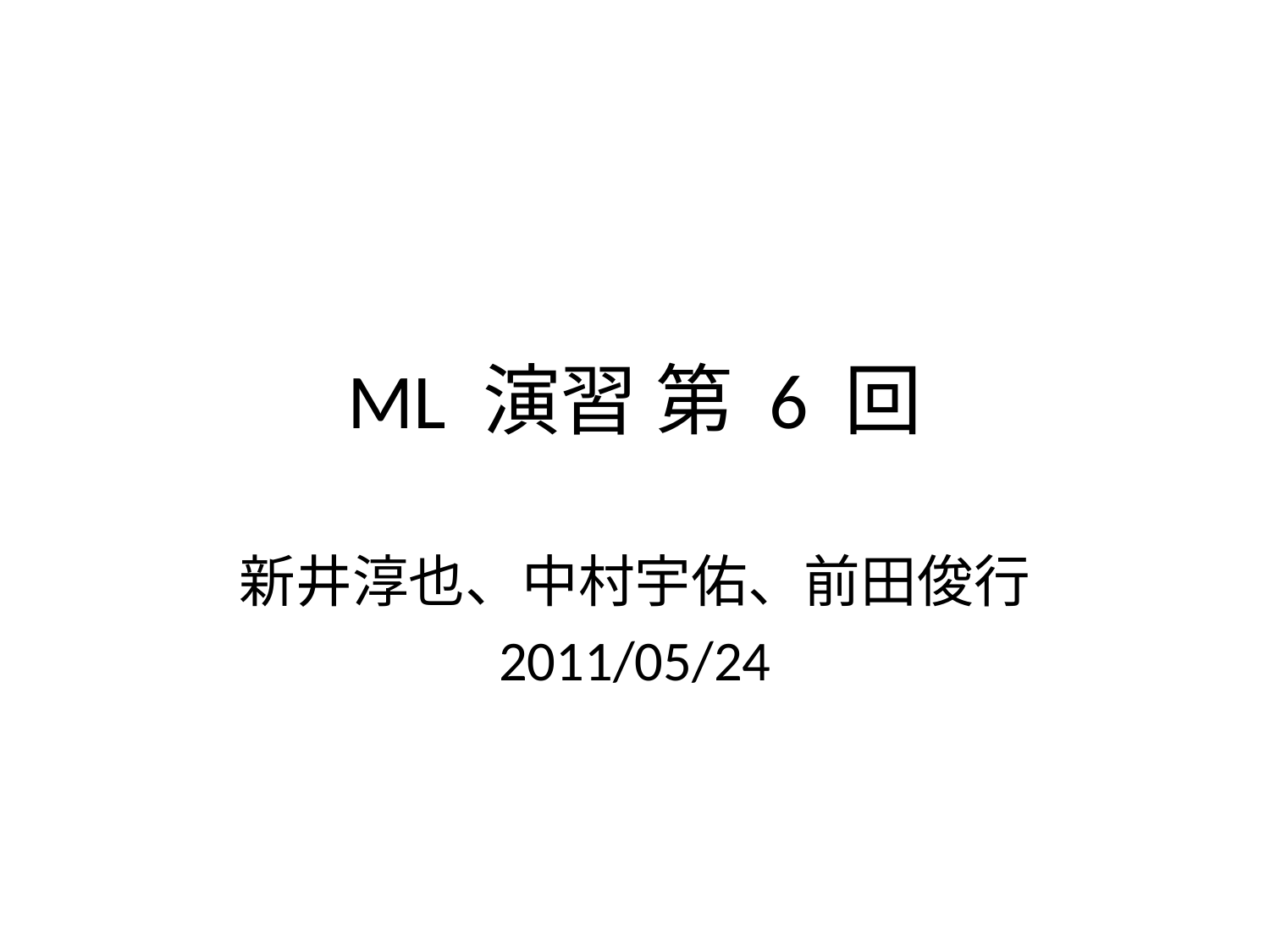

# ML 演習 第 6 回
新井淳也、中村宇佑、前田俊行
2011/05/24